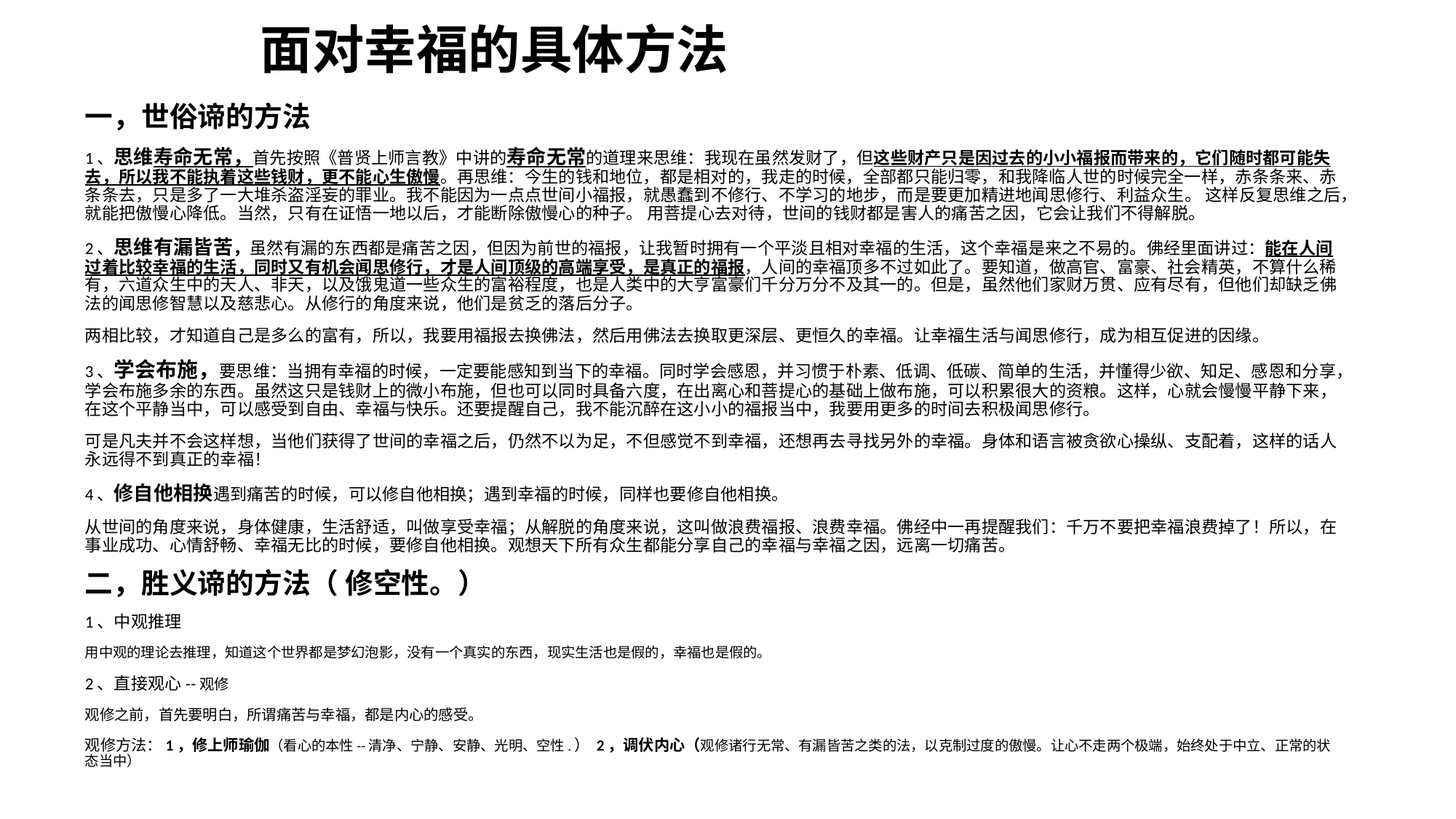

# 面对幸福的具体方法
一，世俗谛的方法
1、思维寿命无常，首先按照《普贤上师言教》中讲的寿命无常的道理来思维：我现在虽然发财了，但这些财产只是因过去的小小福报而带来的，它们随时都可能失去，所以我不能执着这些钱财，更不能心生傲慢。再思维：今生的钱和地位，都是相对的，我走的时候，全部都只能归零，和我降临人世的时候完全一样，赤条条来、赤条条去，只是多了一大堆杀盗淫妄的罪业。我不能因为一点点世间小福报，就愚蠢到不修行、不学习的地步，而是要更加精进地闻思修行、利益众生。 这样反复思维之后，就能把傲慢心降低。当然，只有在证悟一地以后，才能断除傲慢心的种子。 用菩提心去对待，世间的钱财都是害人的痛苦之因，它会让我们不得解脱。
2、思维有漏皆苦，虽然有漏的东西都是痛苦之因，但因为前世的福报，让我暂时拥有一个平淡且相对幸福的生活，这个幸福是来之不易的。佛经里面讲过：能在人间过着比较幸福的生活，同时又有机会闻思修行，才是人间顶级的高端享受，是真正的福报，人间的幸福顶多不过如此了。要知道，做高官、富豪、社会精英，不算什么稀有，六道众生中的天人、非天，以及饿鬼道一些众生的富裕程度，也是人类中的大亨富豪们千分万分不及其一的。但是，虽然他们家财万贯、应有尽有，但他们却缺乏佛法的闻思修智慧以及慈悲心。从修行的角度来说，他们是贫乏的落后分子。
两相比较，才知道自己是多么的富有，所以，我要用福报去换佛法，然后用佛法去换取更深层、更恒久的幸福。让幸福生活与闻思修行，成为相互促进的因缘。
3、学会布施，要思维：当拥有幸福的时候，一定要能感知到当下的幸福。同时学会感恩，并习惯于朴素、低调、低碳、简单的生活，并懂得少欲、知足、感恩和分享，学会布施多余的东西。虽然这只是钱财上的微小布施，但也可以同时具备六度，在出离心和菩提心的基础上做布施，可以积累很大的资粮。这样，心就会慢慢平静下来，在这个平静当中，可以感受到自由、幸福与快乐。还要提醒自己，我不能沉醉在这小小的福报当中，我要用更多的时间去积极闻思修行。
可是凡夫并不会这样想，当他们获得了世间的幸福之后，仍然不以为足，不但感觉不到幸福，还想再去寻找另外的幸福。身体和语言被贪欲心操纵、支配着，这样的话人永远得不到真正的幸福！
4、修自他相换遇到痛苦的时候，可以修自他相换；遇到幸福的时候，同样也要修自他相换。
从世间的角度来说，身体健康，生活舒适，叫做享受幸福；从解脱的角度来说，这叫做浪费福报、浪费幸福。佛经中一再提醒我们：千万不要把幸福浪费掉了！所以，在事业成功、心情舒畅、幸福无比的时候，要修自他相换。观想天下所有众生都能分享自己的幸福与幸福之因，远离一切痛苦。
二，胜义谛的方法（ 修空性。）
1、中观推理
用中观的理论去推理，知道这个世界都是梦幻泡影，没有一个真实的东西，现实生活也是假的，幸福也是假的。
2、直接观心--观修
观修之前，首先要明白，所谓痛苦与幸福，都是内心的感受。
观修方法：1，修上师瑜伽（看心的本性--清净、宁静、安静、光明、空性.） 2，调伏内心（观修诸行无常、有漏皆苦之类的法，以克制过度的傲慢。让心不走两个极端，始终处于中立、正常的状态当中）